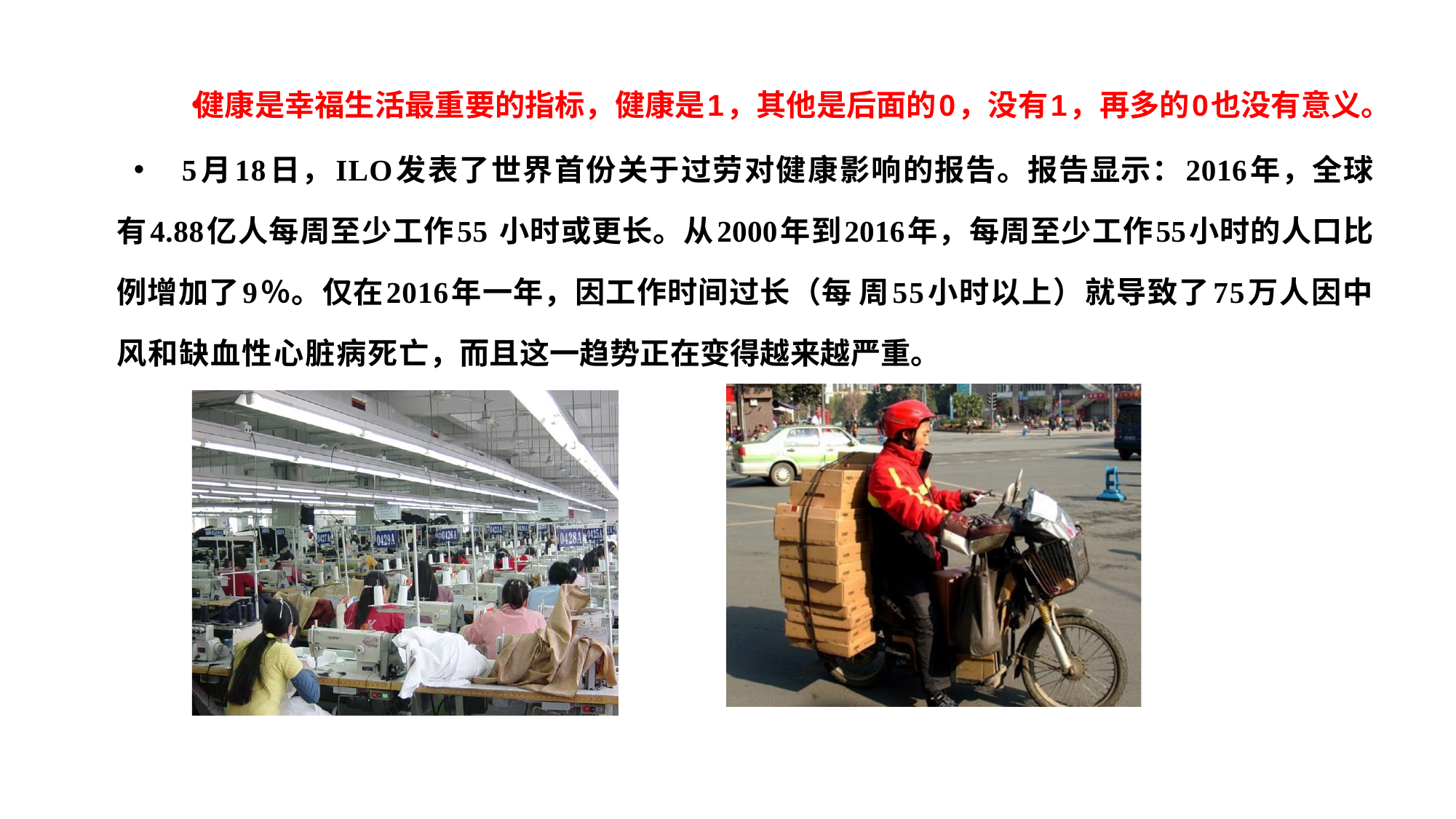

健康是幸福生活最重要的指标，健康是1，其他是后面的0，没有1，再多的0也没有意义。
5月18日，ILO发表了世界首份关于过劳对健康影响的报告。报告显示：2016年，全球有4.88亿人每周至少工作55 小时或更长。从2000年到2016年，每周至少工作55小时的人口比例增加了9％。仅在2016年一年，因工作时间过长（每 周55小时以上）就导致了75万人因中风和缺血性心脏病死亡，而且这一趋势正在变得越来越严重。

120